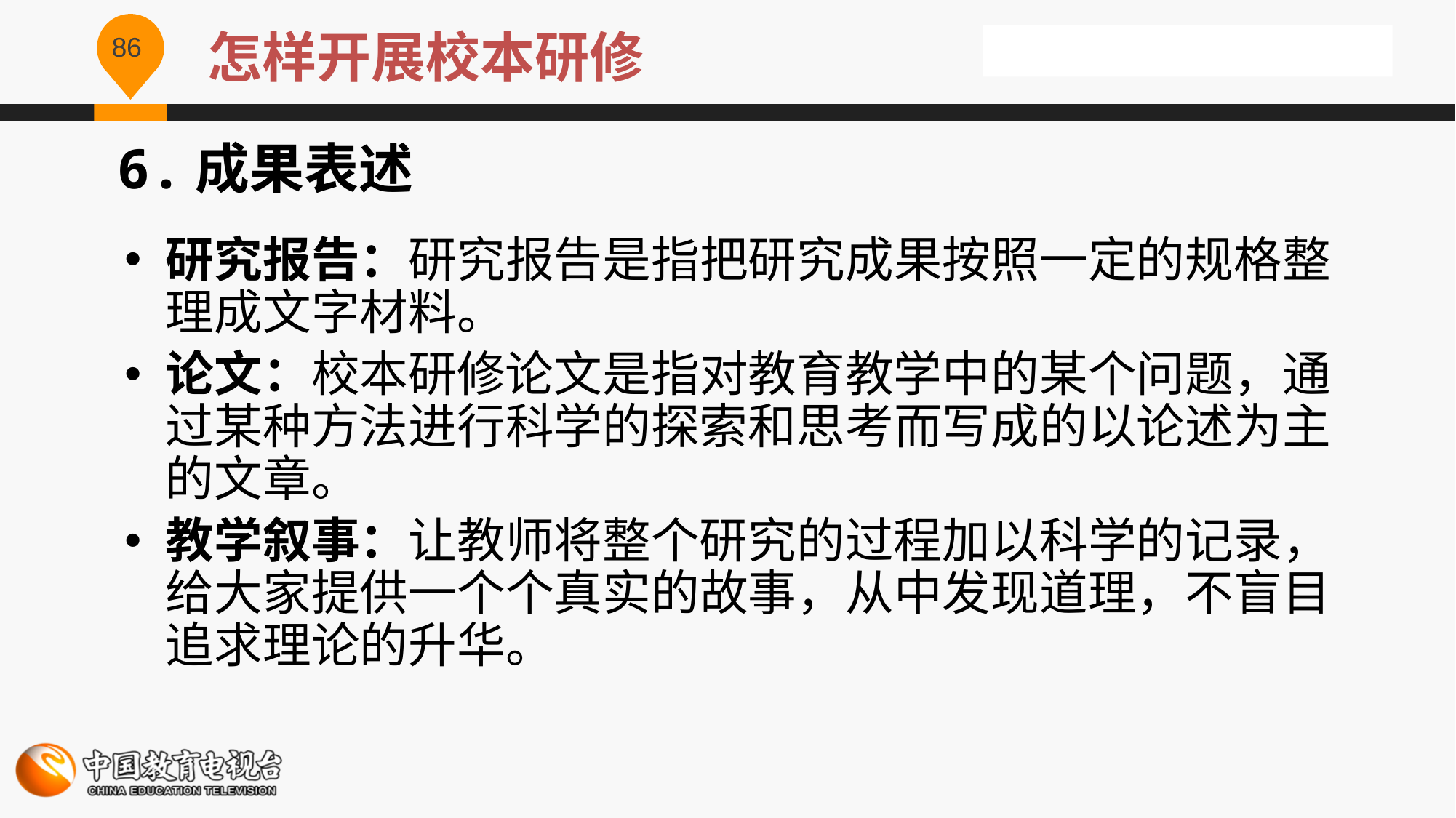

怎样开展校本研修
# 6.成果表述
研究报告：研究报告是指把研究成果按照一定的规格整理成文字材料。
论文：校本研修论文是指对教育教学中的某个问题，通过某种方法进行科学的探索和思考而写成的以论述为主的文章。
教学叙事：让教师将整个研究的过程加以科学的记录，给大家提供一个个真实的故事，从中发现道理，不盲目追求理论的升华。